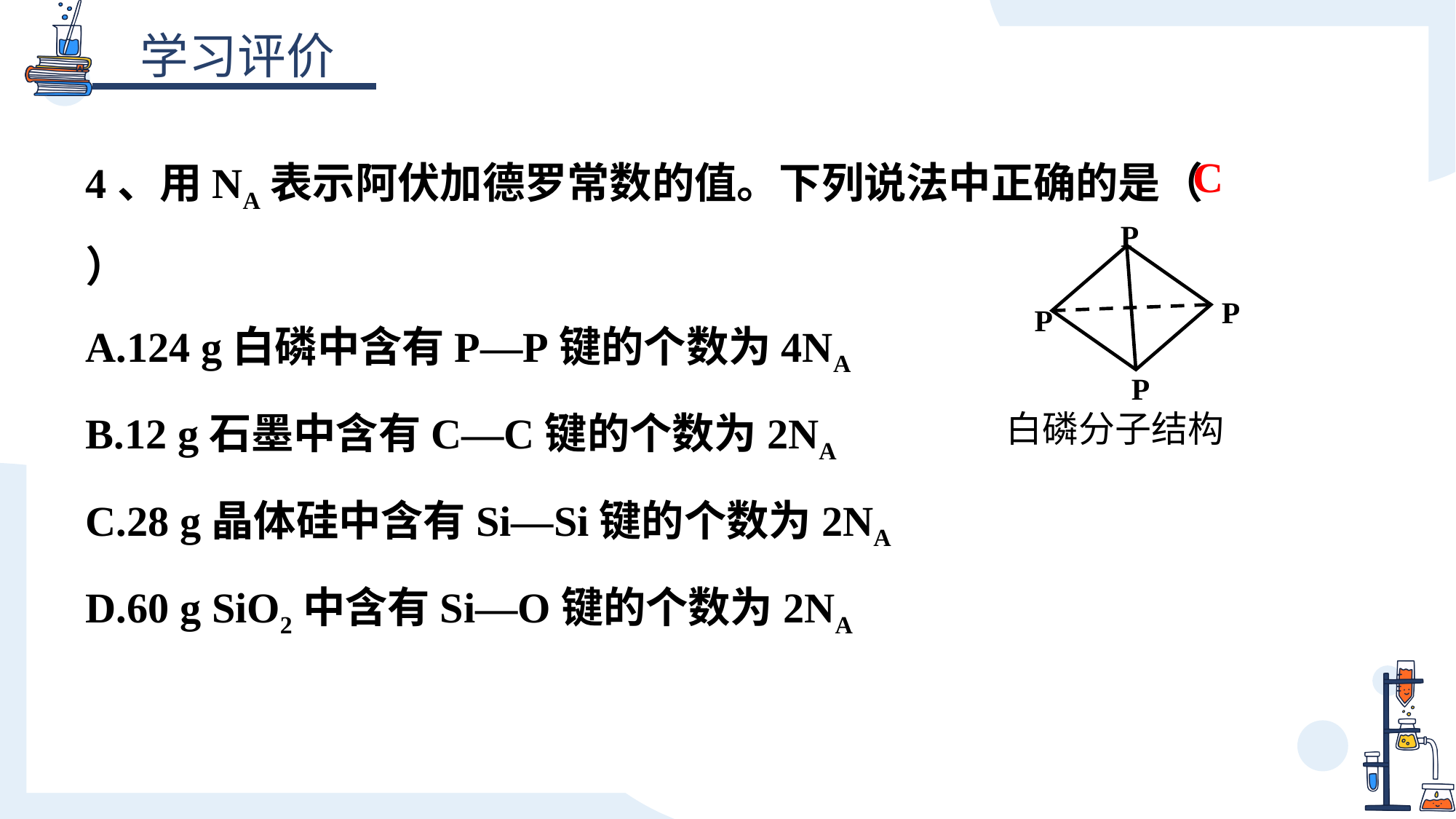

4、用NA表示阿伏加德罗常数的值。下列说法中正确的是（        ）
A.124 g白磷中含有P—P键的个数为4NA
B.12 g石墨中含有C—C键的个数为2NA
C.28 g晶体硅中含有Si—Si键的个数为2NA
D.60 g SiO2中含有Si—O键的个数为2NA
C
P

P
P
P
白磷分子结构